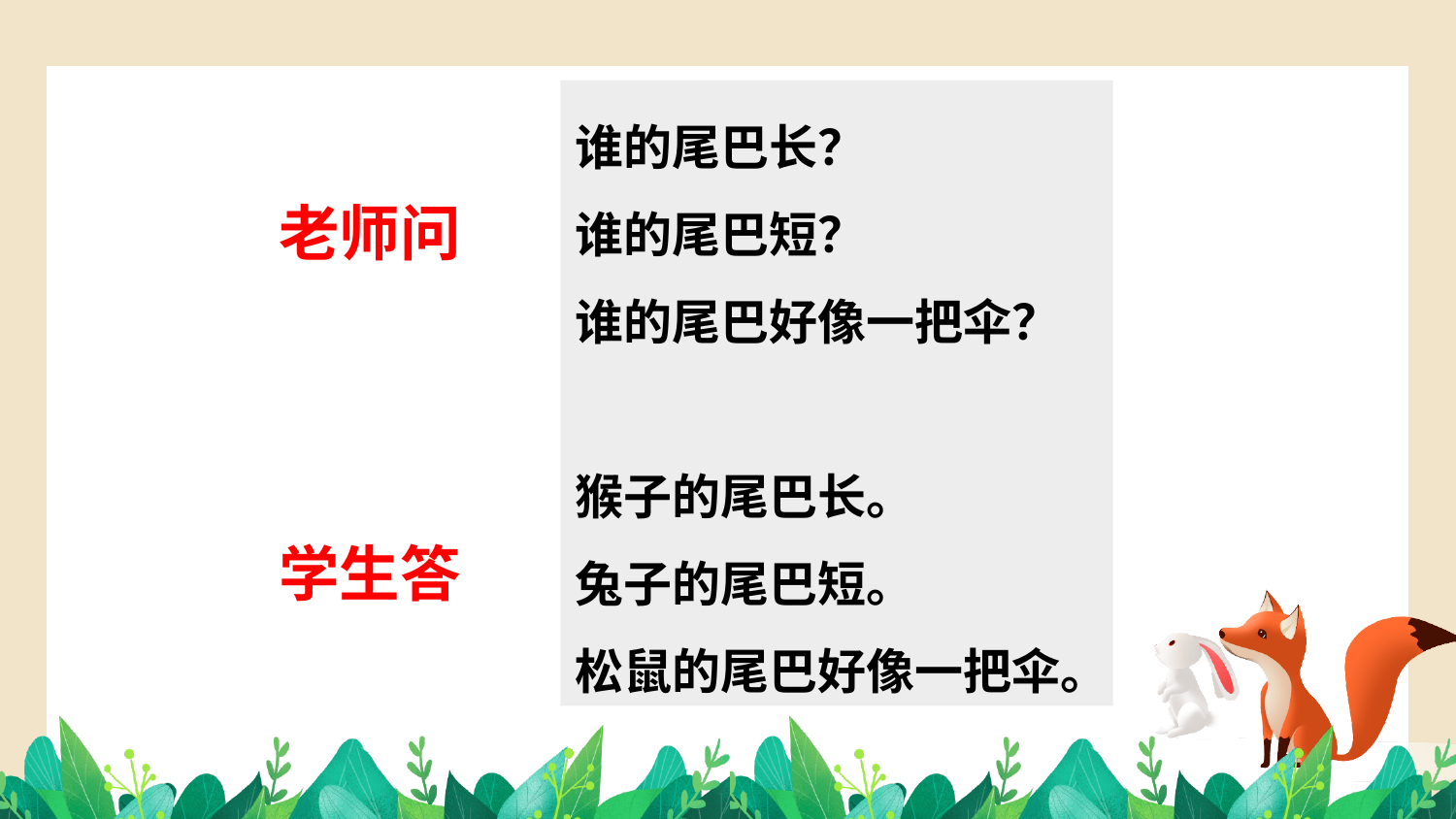

谁的尾巴长？
谁的尾巴短？
谁的尾巴好像一把伞？

猴子的尾巴长。
兔子的尾巴短。
松鼠的尾巴好像一把伞。
老师问
学生答